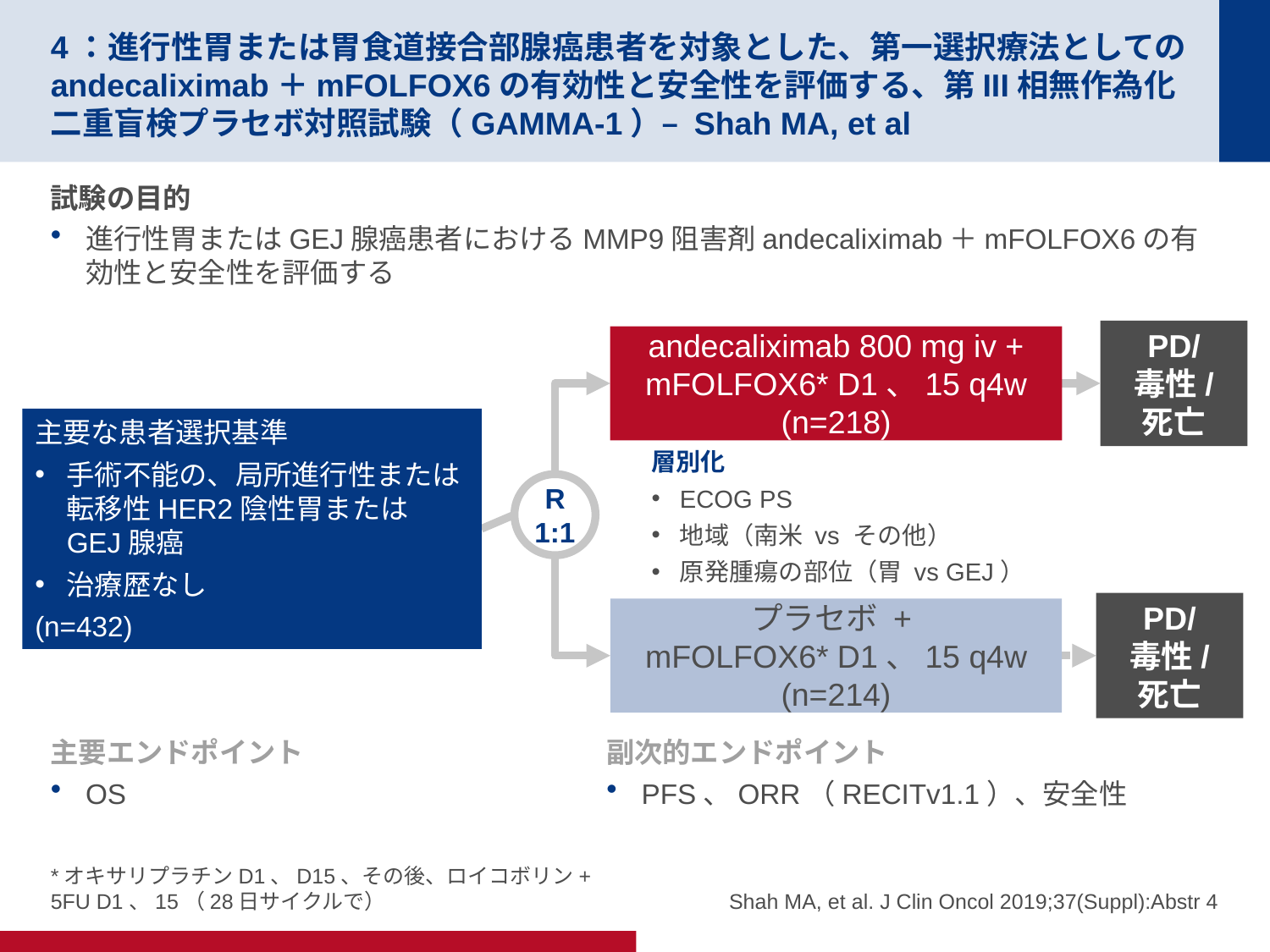

# 4：進行性胃または胃食道接合部腺癌患者を対象とした、第一選択療法としてのandecaliximab＋mFOLFOX6の有効性と安全性を評価する、第III相無作為化二重盲検プラセボ対照試験（GAMMA-1）– Shah MA, et al
試験の目的
進行性胃またはGEJ腺癌患者におけるMMP9阻害剤andecaliximab＋mFOLFOX6の有効性と安全性を評価する
PD/
毒性/
死亡
andecaliximab 800 mg iv + mFOLFOX6* D1、15 q4w
(n=218)
主要な患者選択基準
手術不能の、局所進行性または転移性HER2陰性胃またはGEJ腺癌
治療歴なし
(n=432)
層別化
ECOG PS
地域（南米 vs その他）
原発腫瘍の部位（胃 vs GEJ）
R
1:1
PD/
毒性/
死亡
プラセボ +
mFOLFOX6* D1、15 q4w
(n=214)
主要エンドポイント
OS

副次的エンドポイント
PFS、ORR（RECITv1.1）、安全性
*オキサリプラチンD1、D15、その後、ロイコボリン+ 5FU D1、15（28日サイクルで）
Shah MA, et al. J Clin Oncol 2019;37(Suppl):Abstr 4